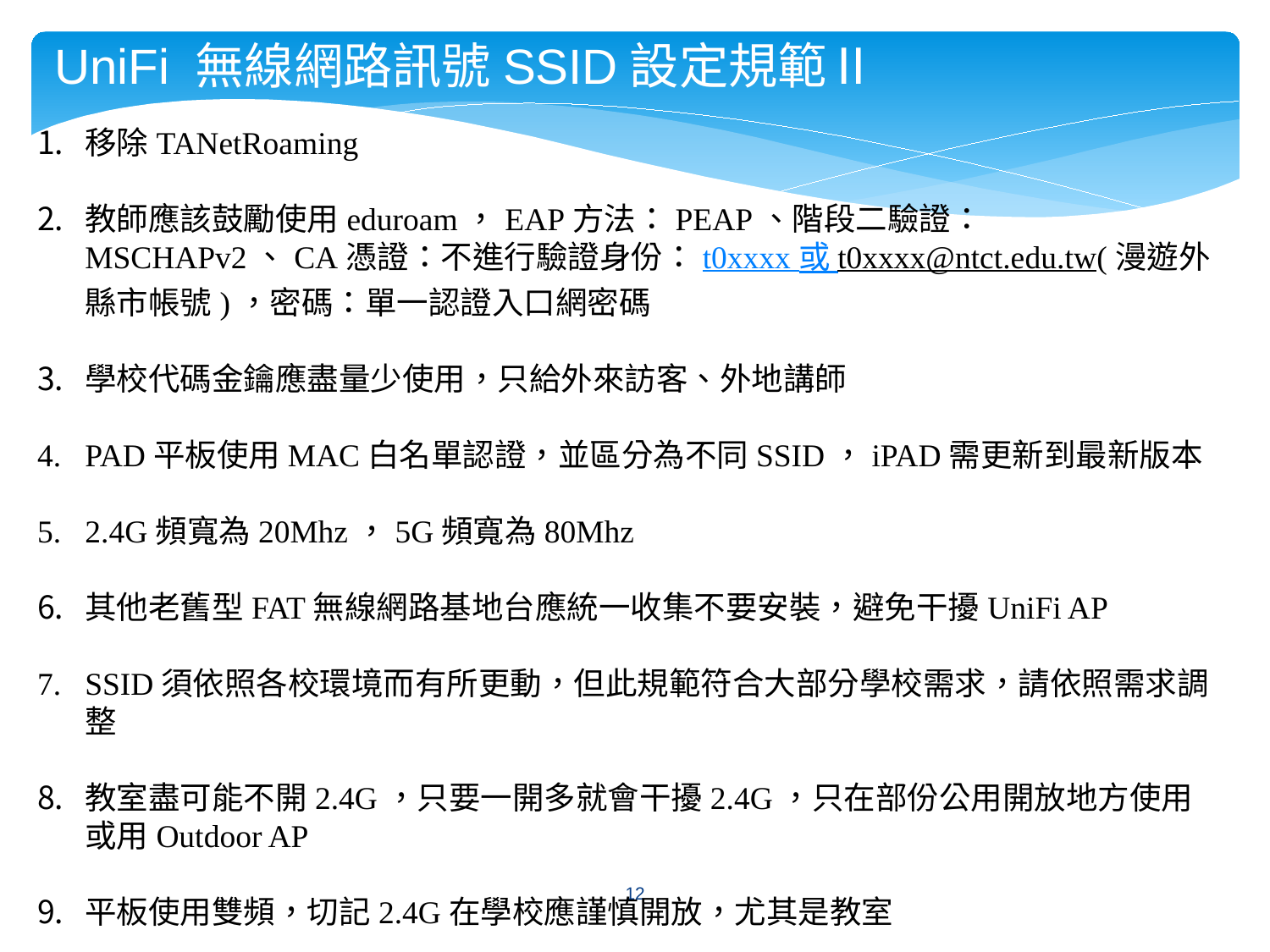

UniFi 無線網路訊號SSID設定規範Ⅱ

移除TANetRoaming
教師應該鼓勵使用eduroam，EAP方法：PEAP、階段二驗證：MSCHAPv2、CA憑證：不進行驗證身份：t0xxxx 或 t0xxxx@ntct.edu.tw(漫遊外縣市帳號)，密碼：單一認證入口網密碼
學校代碼金鑰應盡量少使用，只給外來訪客、外地講師
PAD平板使用MAC白名單認證，並區分為不同SSID，iPAD需更新到最新版本

2.4G頻寬為20Mhz，5G頻寬為80Mhz

其他老舊型FAT無線網路基地台應統一收集不要安裝，避免干擾UniFi AP
SSID須依照各校環境而有所更動，但此規範符合大部分學校需求，請依照需求調整

教室盡可能不開2.4G，只要一開多就會干擾2.4G，只在部份公用開放地方使用或用Outdoor AP
平板使用雙頻，切記2.4G在學校應謹慎開放，尤其是教室

12